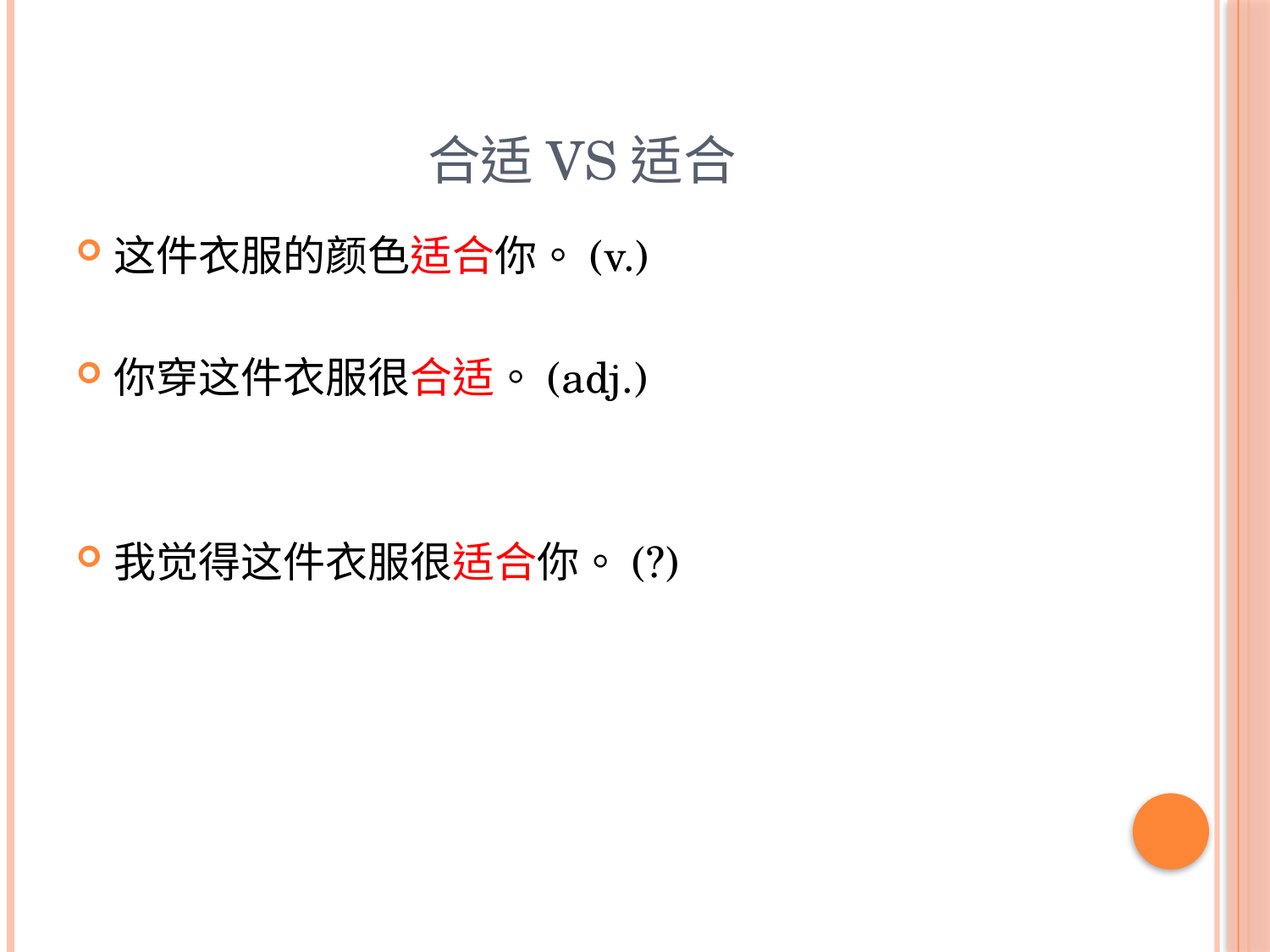

# 合适VS适合
这件衣服的颜色适合你。(v.)

你穿这件衣服很合适。(adj.)

我觉得这件衣服很适合你。(?)